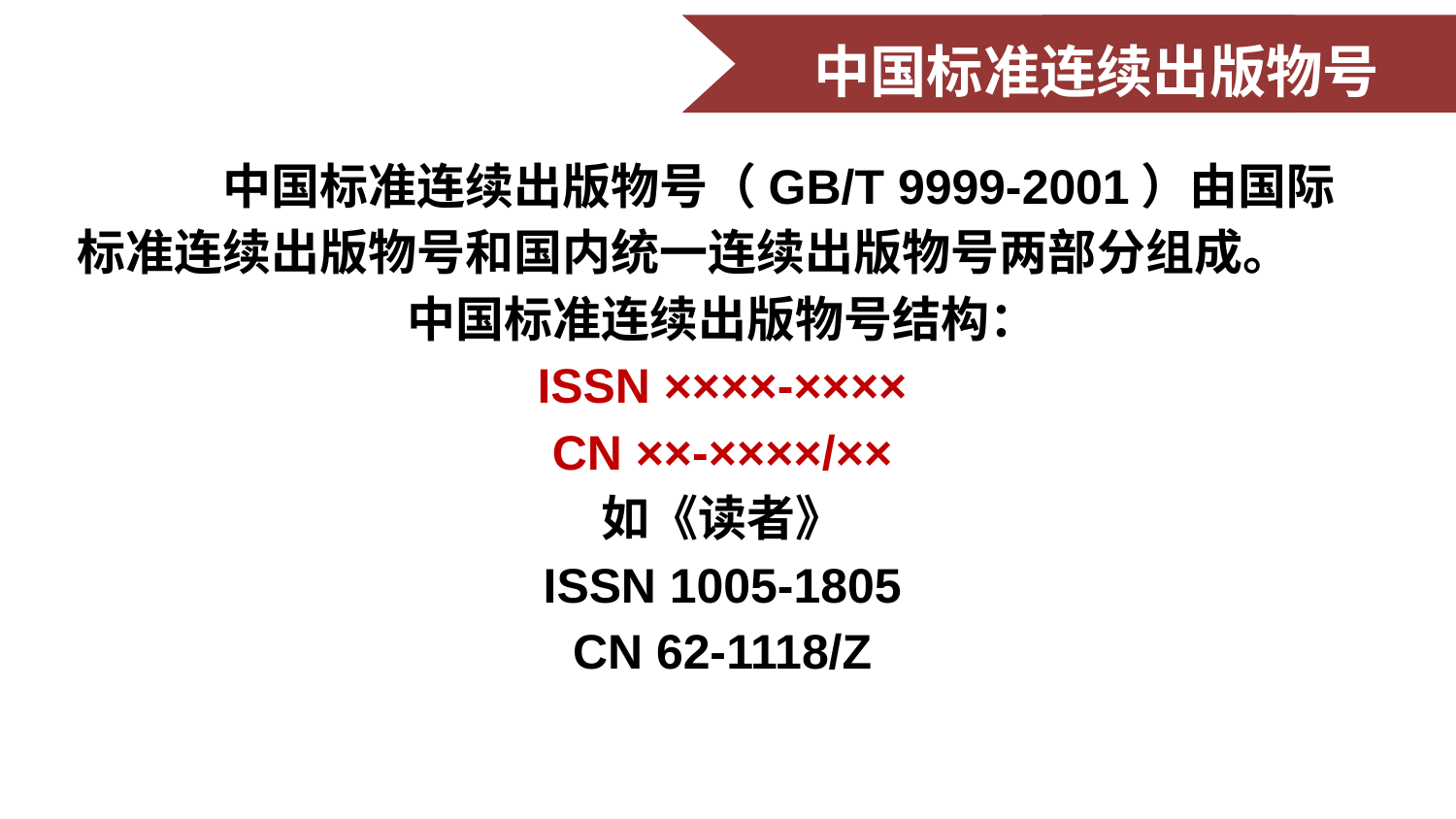

中国标准连续出版物号

	中国标准连续出版物号（GB/T 9999-2001）由国际标准连续出版物号和国内统一连续出版物号两部分组成。
中国标准连续出版物号结构：
ISSN ××××-××××
CN ××-××××/××
如《读者》
ISSN 1005-1805
CN 62-1118/Z